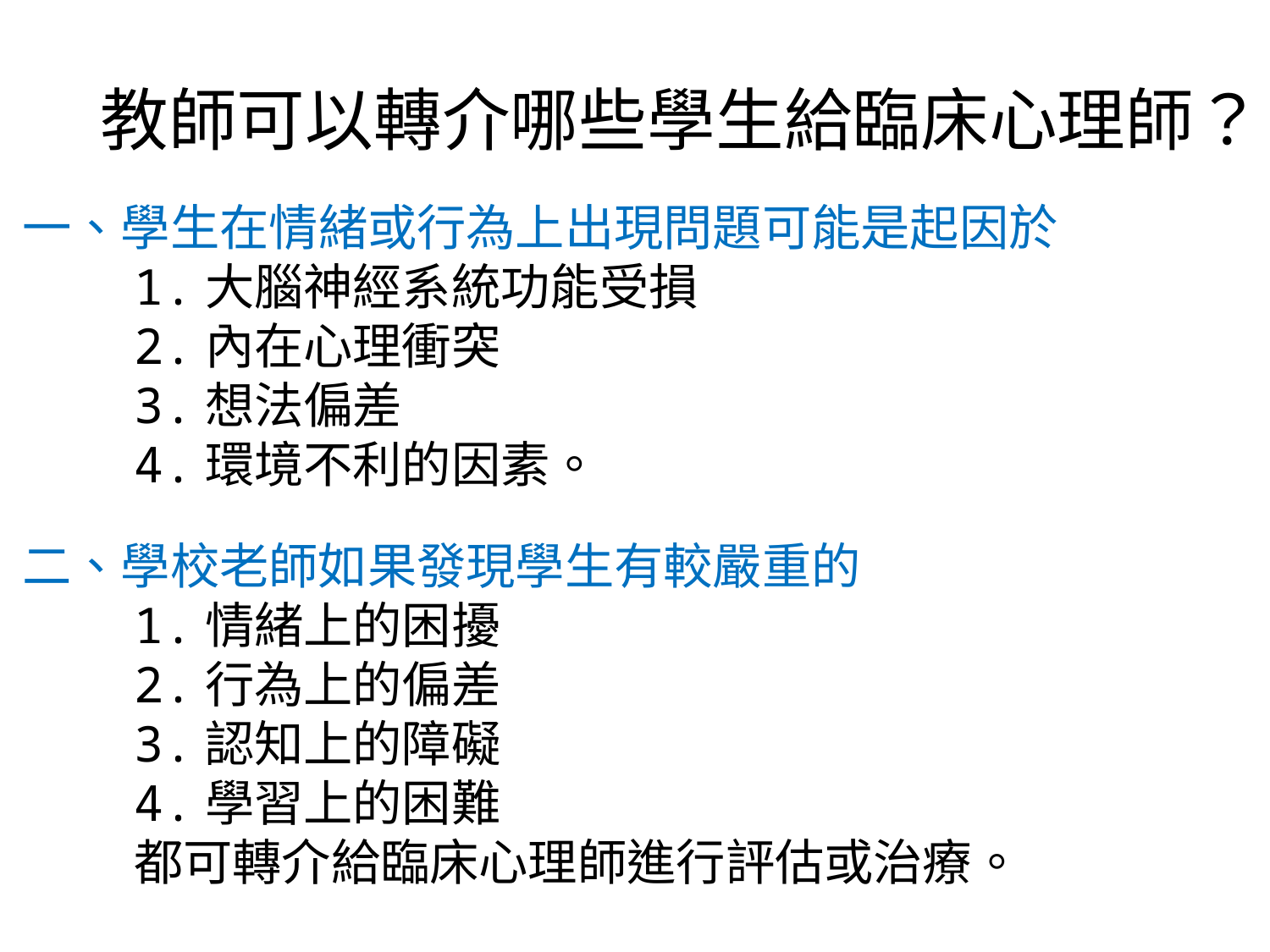

# 教師可以轉介哪些學生給臨床心理師？
一、學生在情緒或行為上出現問題可能是起因於
1.大腦神經系統功能受損
2.內在心理衝突
3.想法偏差
4.環境不利的因素。
二、學校老師如果發現學生有較嚴重的
1.情緒上的困擾
2.行為上的偏差
3.認知上的障礙
4.學習上的困難
都可轉介給臨床心理師進行評估或治療。